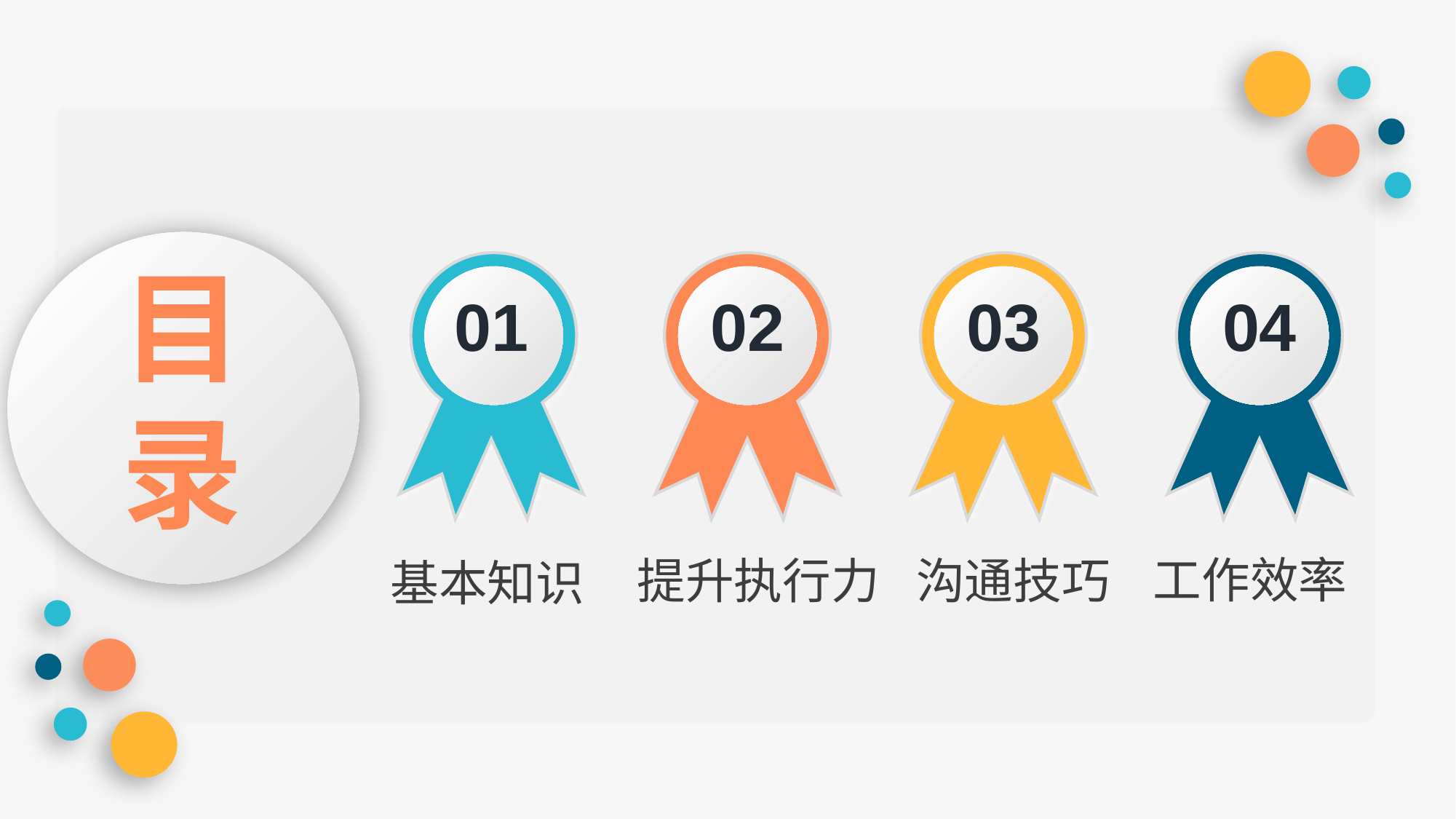

目录

01

02

03

04
工作效率
沟通技巧
提升执行力
基本知识